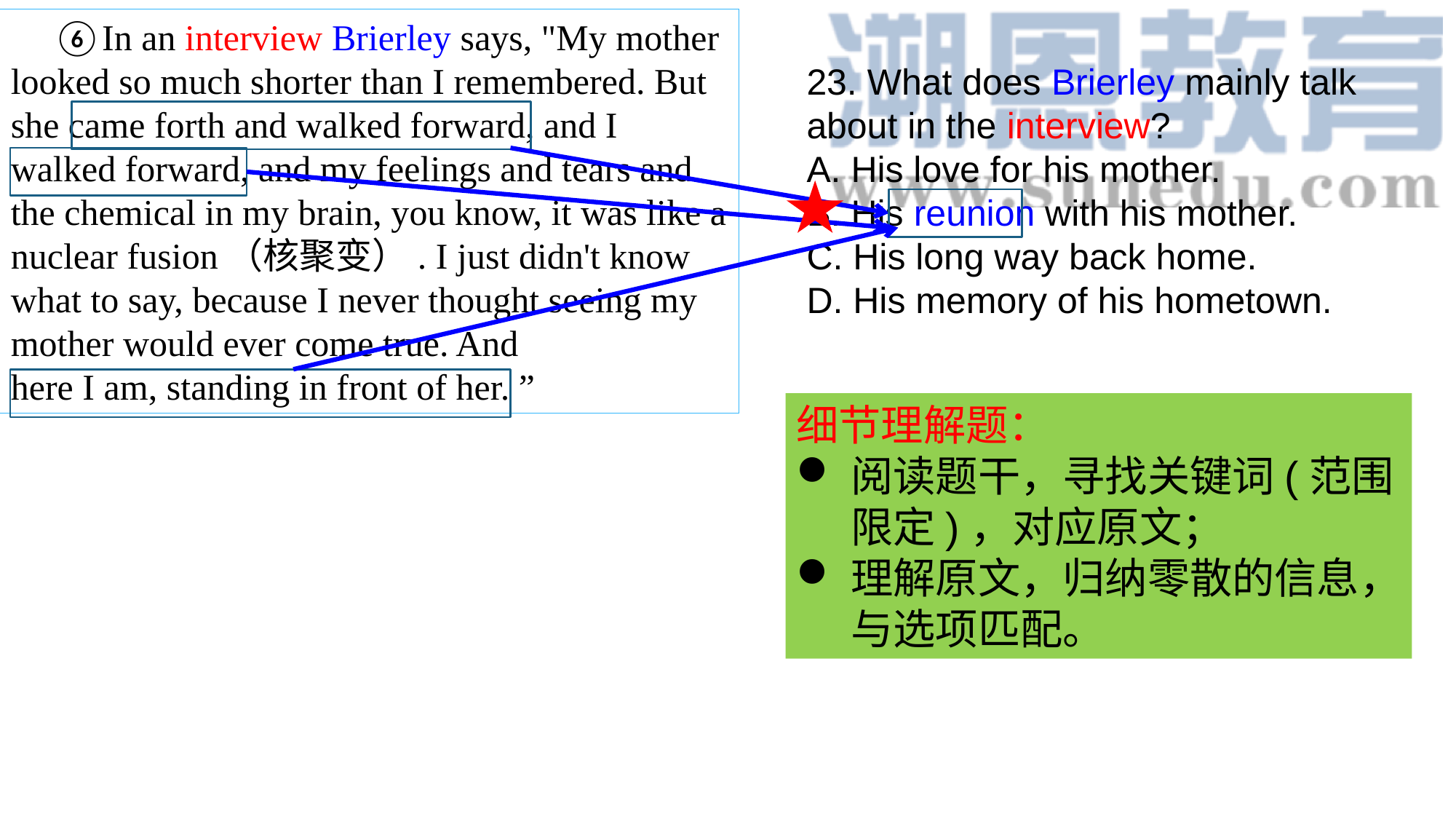

⑥In an interview Brierley says, "My mother looked so much shorter than I remembered. But she came forth and walked forward, and I walked forward, and my feelings and tears and the chemical in my brain, you know, it was like a nuclear fusion（核聚变）. I just didn't know what to say, because I never thought seeing my mother would ever come true. And                  here I am, standing in front of her. ”
23. What does Brierley mainly talk about in the interview?
A. His love for his mother.
B. His reunion with his mother.
C. His long way back home.
D. His memory of his hometown.

细节理解题：
阅读题干，寻找关键词(范围限定)，对应原文；
理解原文，归纳零散的信息，与选项匹配。